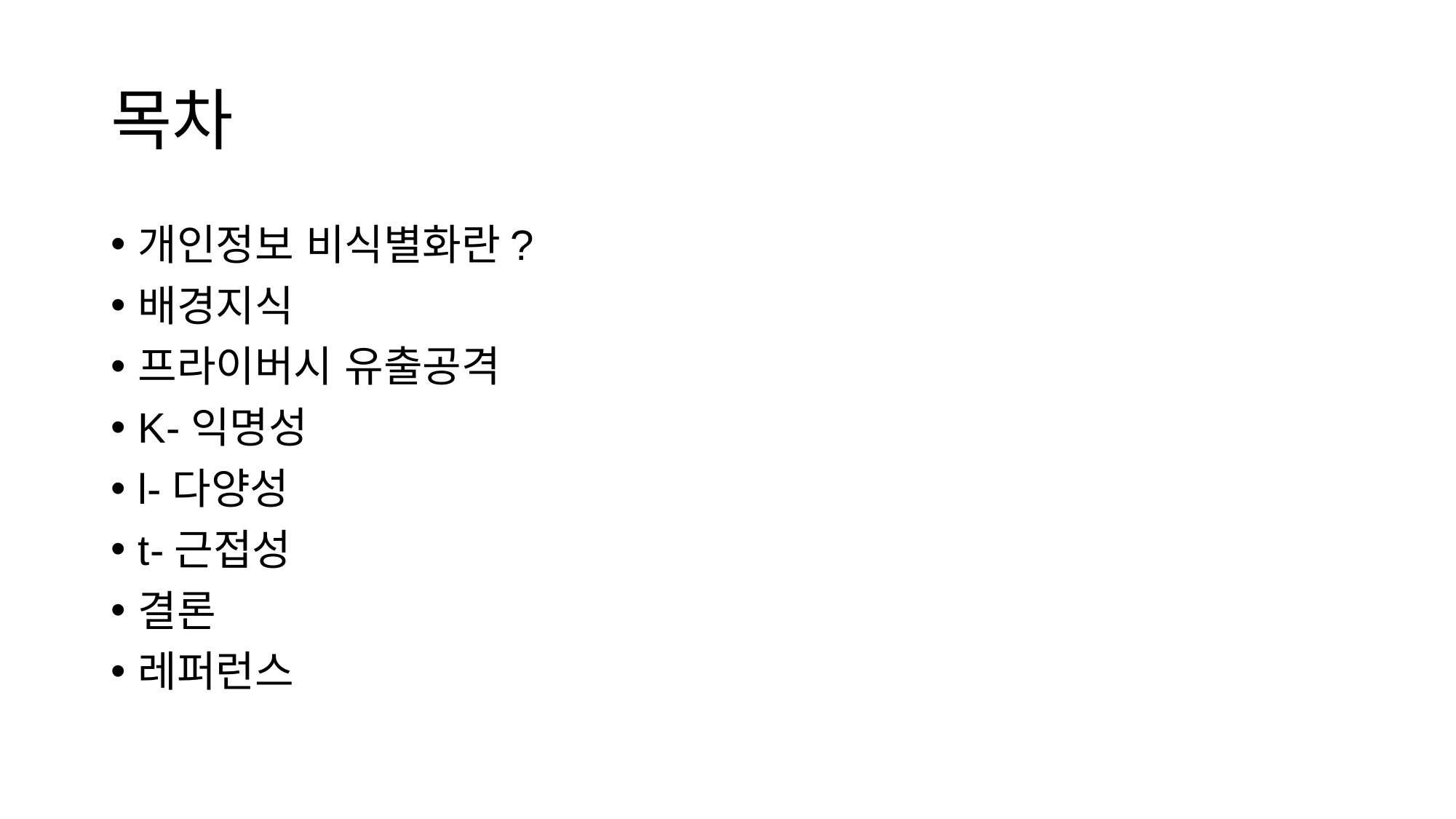

# 목차
개인정보 비식별화란?
배경지식
프라이버시 유출공격
K-익명성
l-다양성
t-근접성
결론
레퍼런스